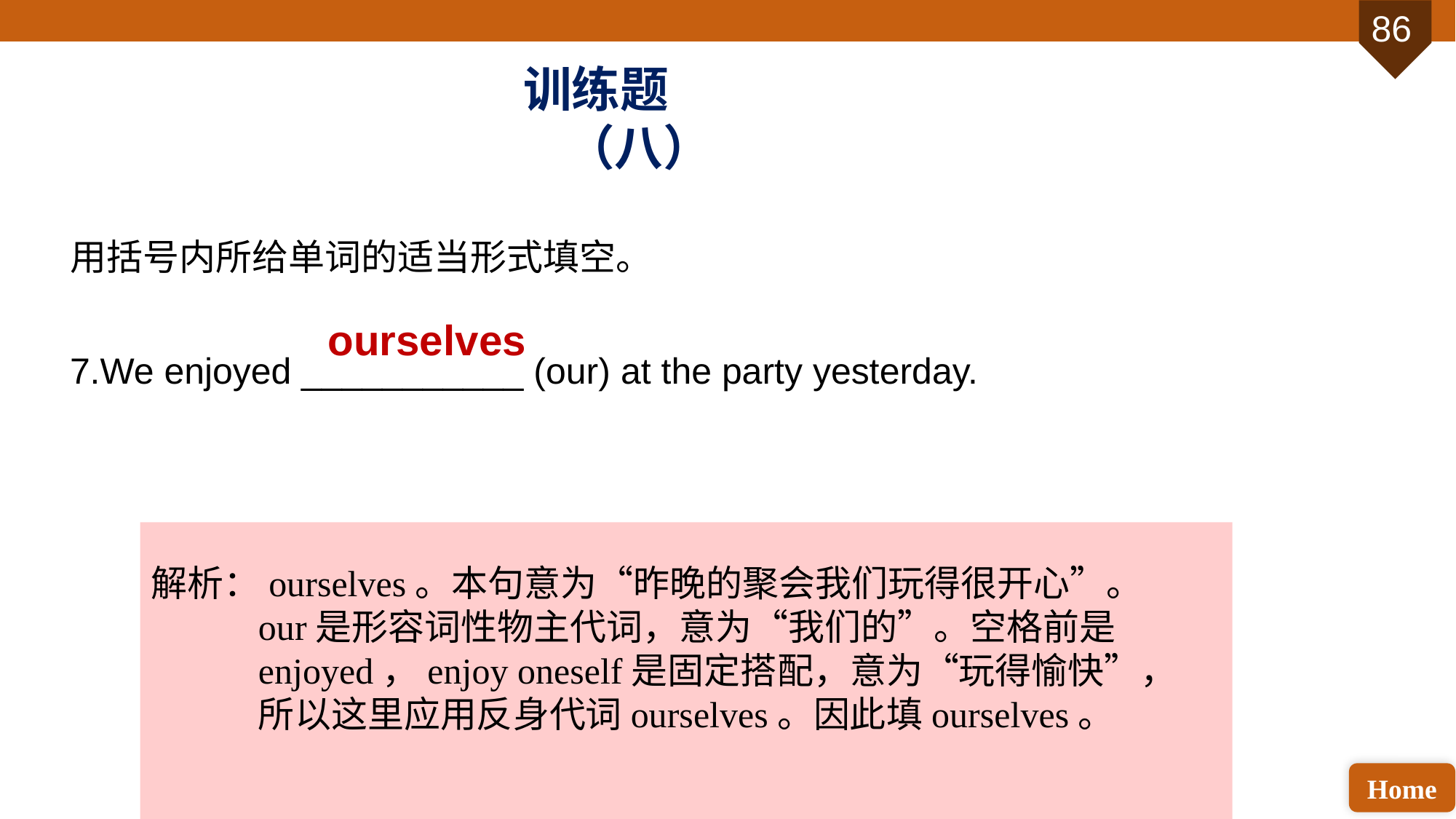

训练题（八）
用括号内所给单词的适当形式填空。

7.We enjoyed ___________ (our) at the party yesterday.
ourselves

解析：ourselves。本句意为“昨晚的聚会我们玩得很开心”。our是形容词性物主代词，意为“我们的”。空格前是enjoyed，enjoy oneself是固定搭配，意为“玩得愉快”，所以这里应用反身代词ourselves。因此填ourselves。